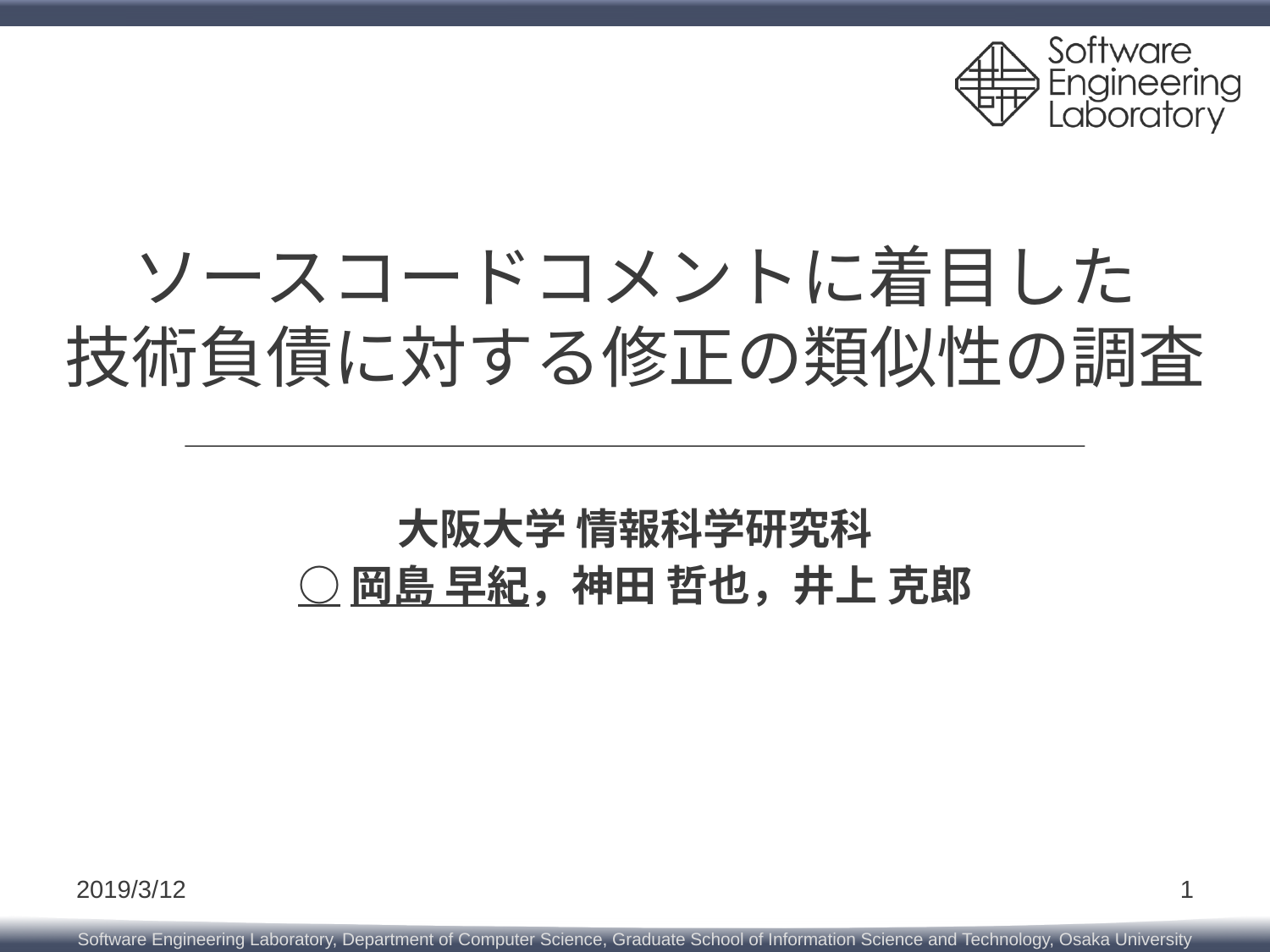

# ソースコードコメントに着目した 技術負債に対する修正の類似性の調査
大阪大学 情報科学研究科
○岡島 早紀，神田 哲也，井上 克郎
2019/3/12
1